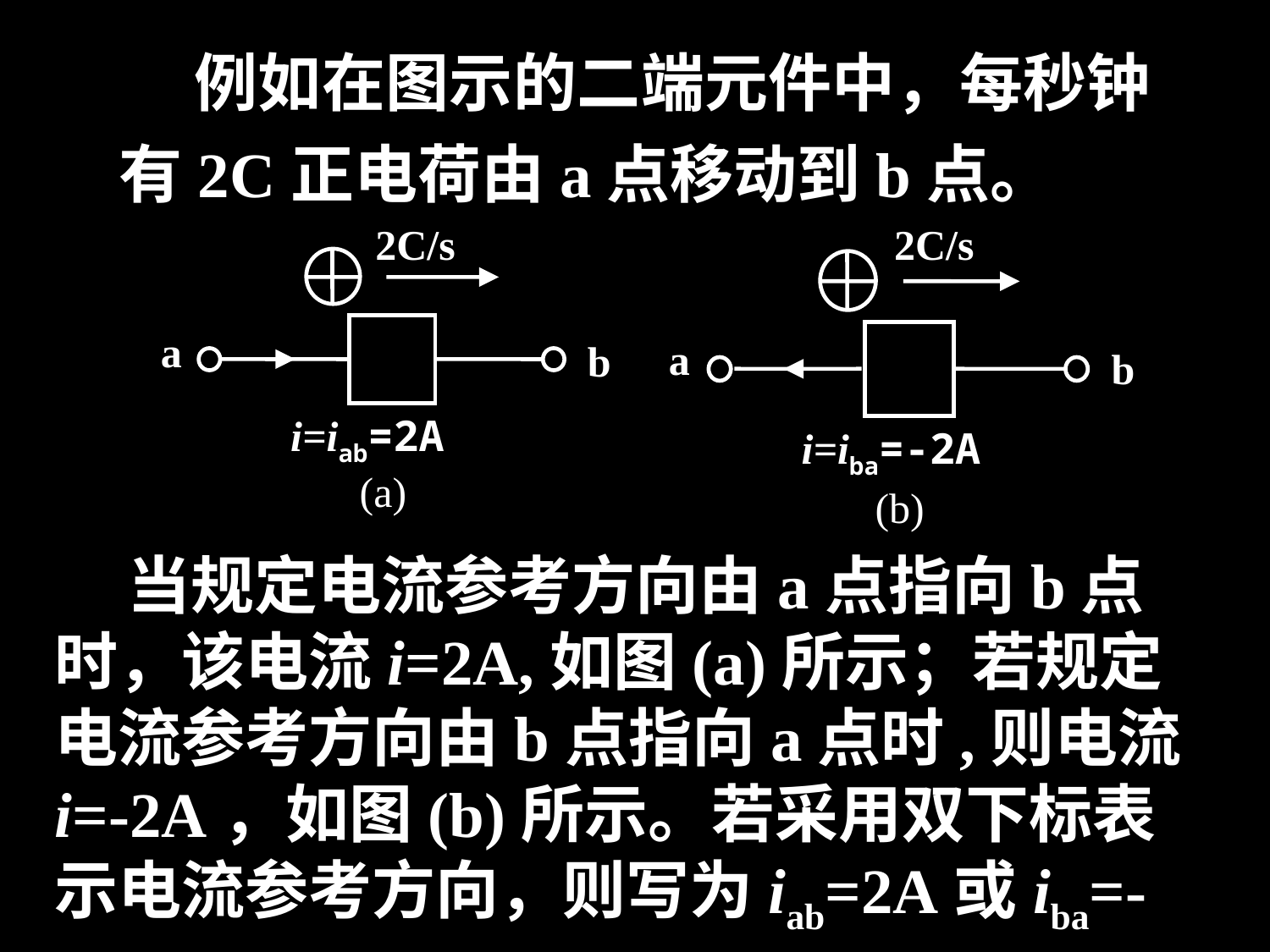

例如在图示的二端元件中，每秒钟有2C正电荷由a点移动到b点。
2C/s

a
b

i=iba=-2A
(b)
2C/s

a
b

i=iab=2A
(a)
        当规定电流参考方向由a点指向b点时，该电流i=2A,如图(a)所示；若规定电流参考方向由b点指向a点时,则电流i=-2A，如图(b)所示。若采用双下标表示电流参考方向，则写为iab=2A或iba=-2A。